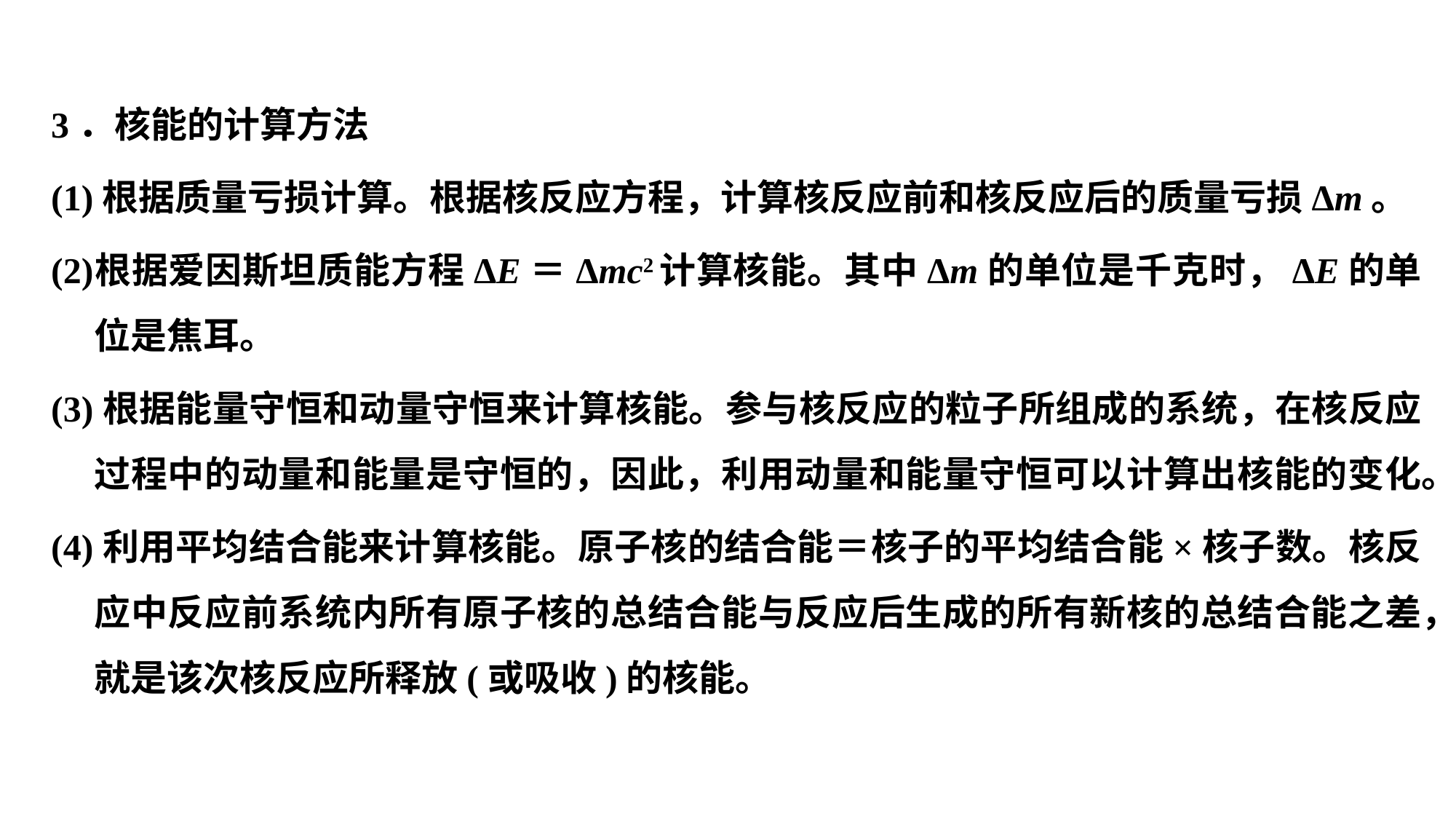

3．核能的计算方法
(1)根据质量亏损计算。根据核反应方程，计算核反应前和核反应后的质量亏损Δm。
(2)	根据爱因斯坦质能方程ΔE＝Δmc2计算核能。其中Δm的单位是千克时，ΔE的单位是焦耳。
(3)根据能量守恒和动量守恒来计算核能。参与核反应的粒子所组成的系统，在核反应过程中的动量和能量是守恒的，因此，利用动量和能量守恒可以计算出核能的变化。
(4)利用平均结合能来计算核能。原子核的结合能＝核子的平均结合能×核子数。核反应中反应前系统内所有原子核的总结合能与反应后生成的所有新核的总结合能之差，就是该次核反应所释放(或吸收)的核能。